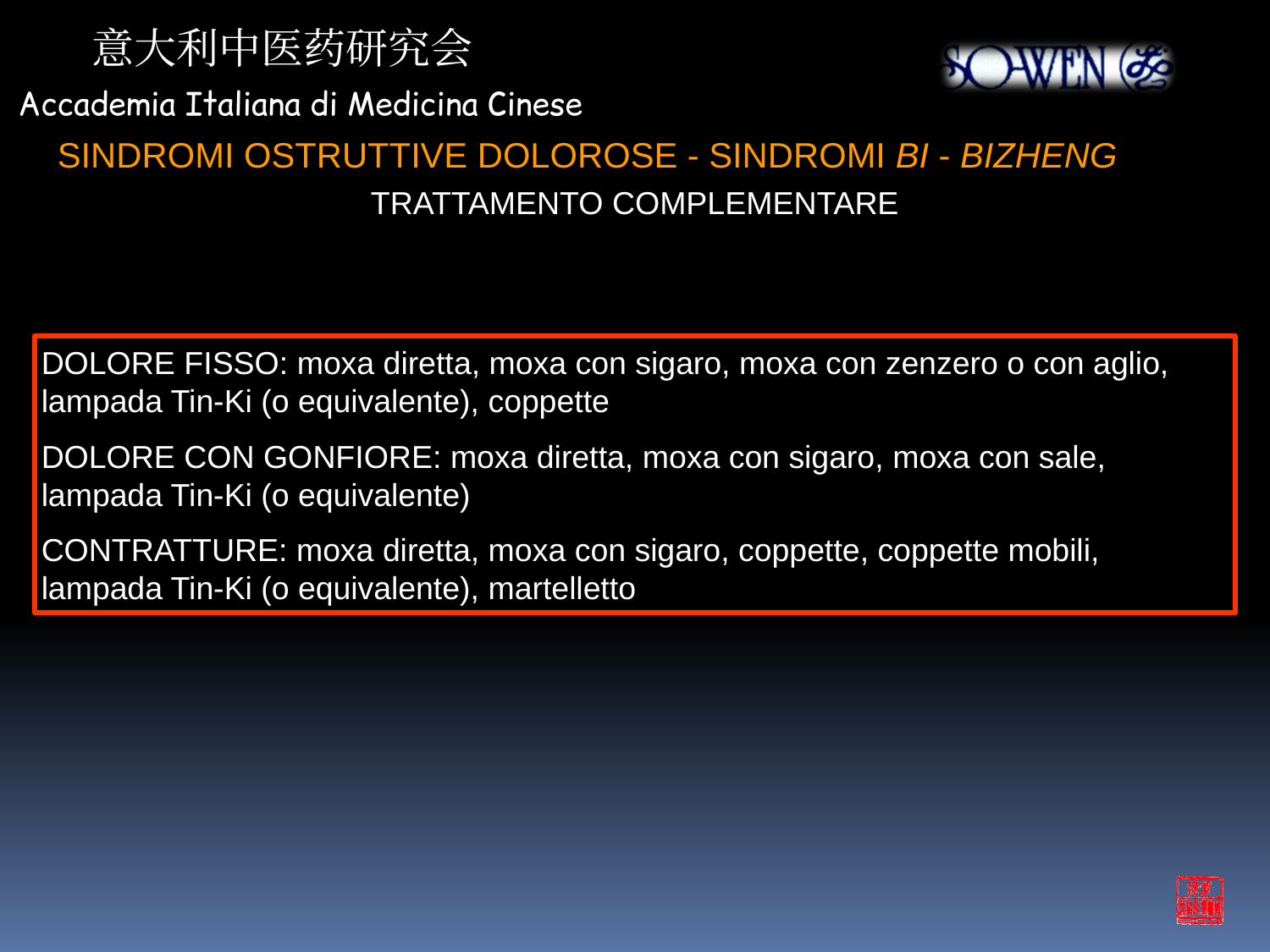

意大利中医药研究会
Accademia Italiana di Medicina Cinese
SINDROMI OSTRUTTIVE DOLOROSE - SINDROMI BI - BIZHENG
TRATTAMENTO COMPLEMENTARE
DOLORE FISSO: moxa diretta, moxa con sigaro, moxa con zenzero o con aglio, lampada Tin-Ki (o equivalente), coppette
DOLORE CON GONFIORE: moxa diretta, moxa con sigaro, moxa con sale, lampada Tin-Ki (o equivalente)
CONTRATTURE: moxa diretta, moxa con sigaro, coppette, coppette mobili, lampada Tin-Ki (o equivalente), martelletto